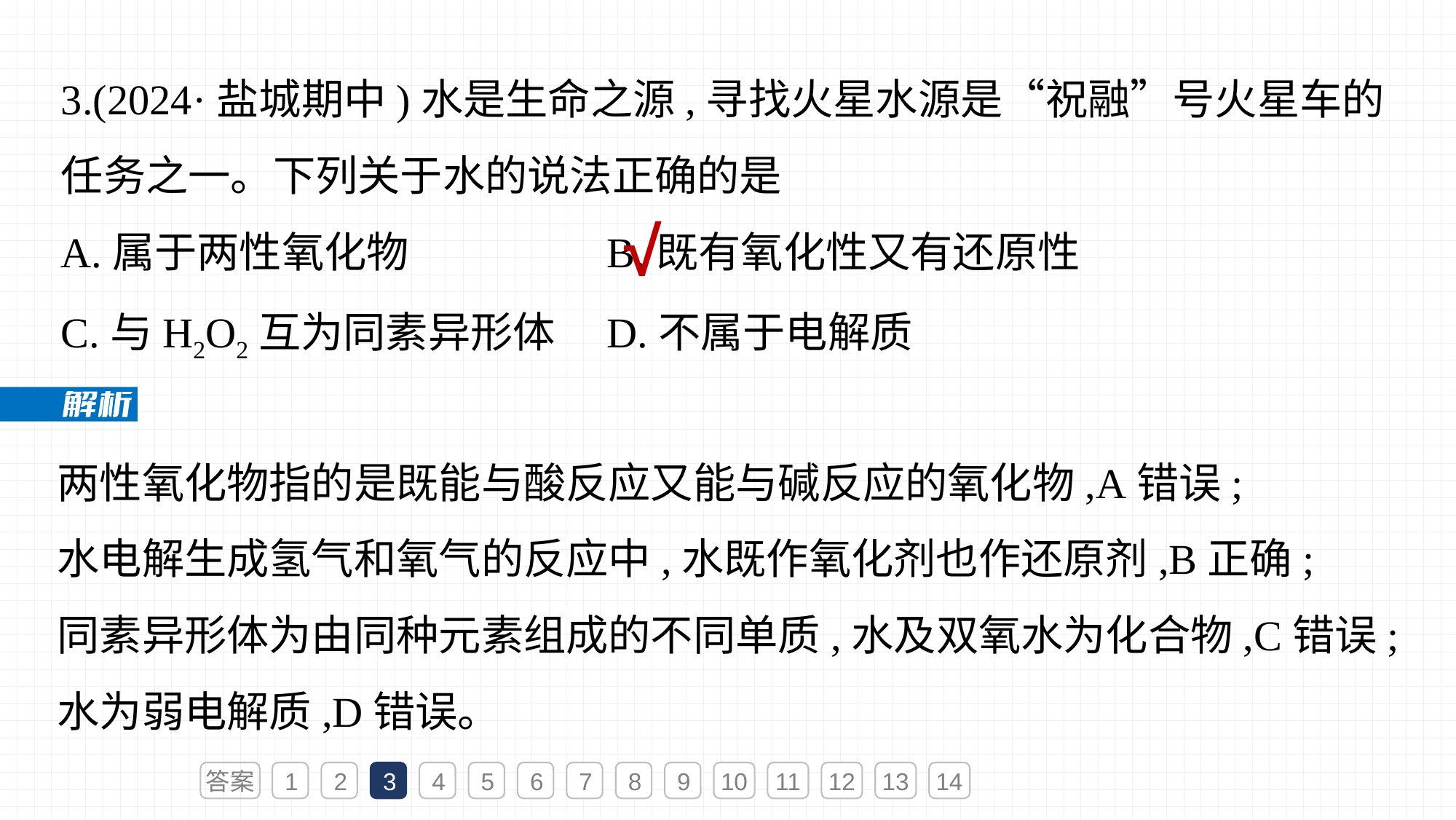

3.(2024·盐城期中)水是生命之源,寻找火星水源是“祝融”号火星车的任务之一。下列关于水的说法正确的是
A.属于两性氧化物		B.既有氧化性又有还原性
C.与H2O2互为同素异形体	D.不属于电解质
√

两性氧化物指的是既能与酸反应又能与碱反应的氧化物,A错误;
水电解生成氢气和氧气的反应中,水既作氧化剂也作还原剂,B正确;
同素异形体为由同种元素组成的不同单质,水及双氧水为化合物,C错误;
水为弱电解质,D错误。
答案
1
2
3
4
5
6
7
8
9
10
11
12
13
14